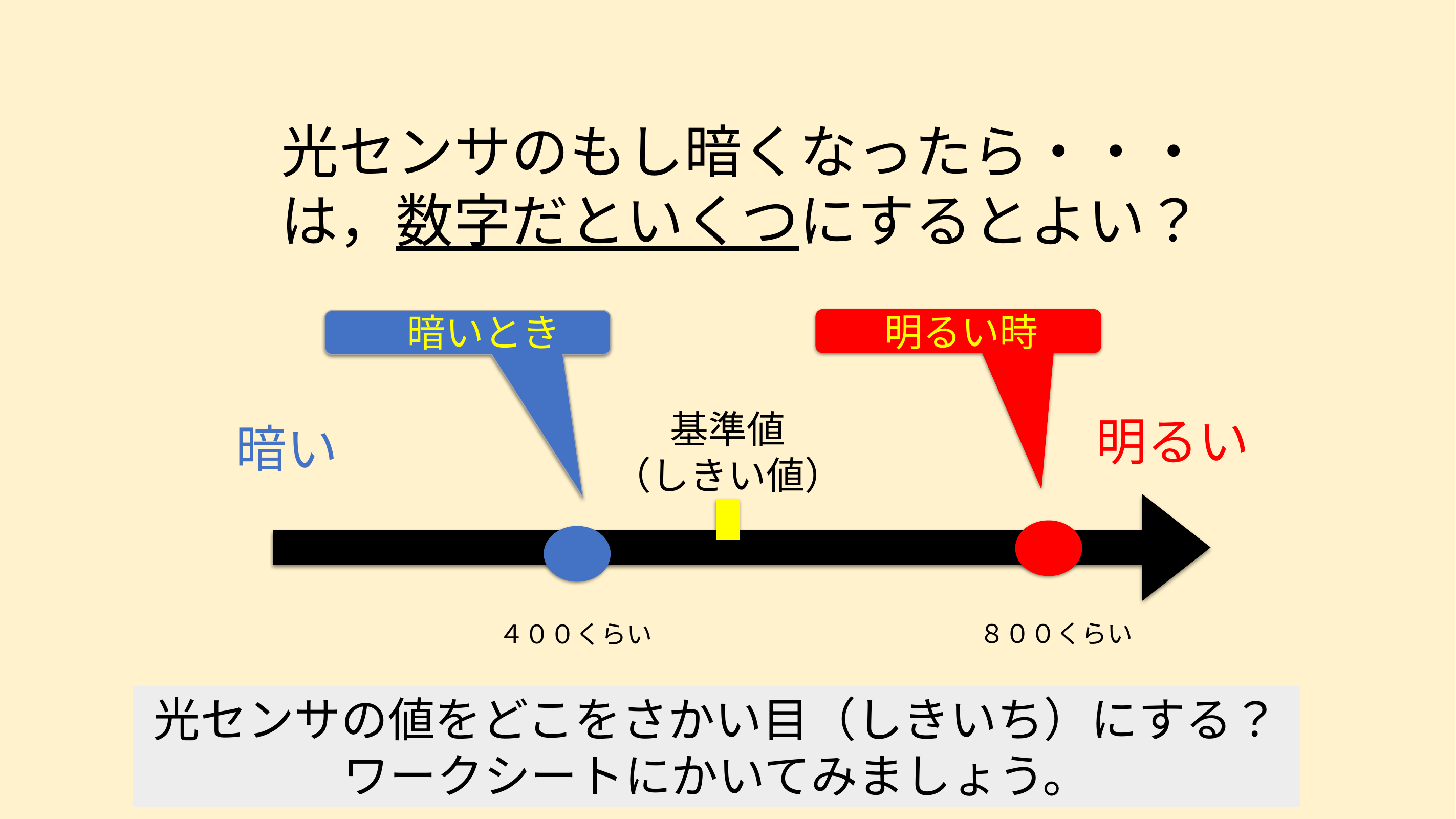

光センサのもし暗くなったら・・・
は，数字だといくつにするとよい？
明るい時
暗いとき

基準値
（しきい値）
明るい
暗い

８００くらい
４００くらい
光センサの値をどこをさかい目（しきいち）にする？
ワークシートにかいてみましょう。